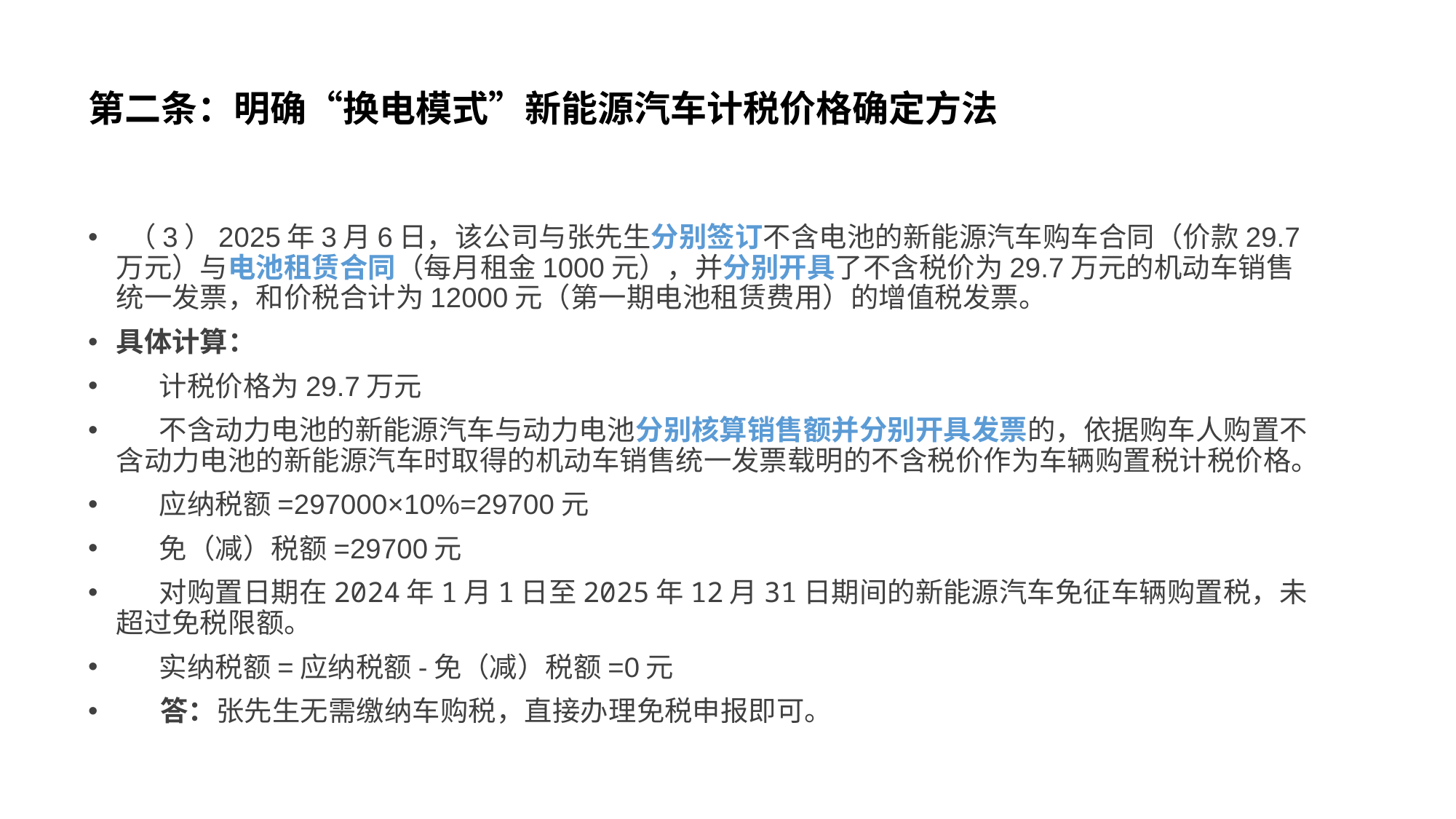

# 第二条：明确“换电模式”新能源汽车计税价格确定方法
 （3）2025年3月6日，该公司与张先生分别签订不含电池的新能源汽车购车合同（价款29.7万元）与电池租赁合同（每月租金1000元），并分别开具了不含税价为29.7万元的机动车销售统一发票，和价税合计为12000元（第一期电池租赁费用）的增值税发票。
具体计算：
      计税价格为29.7万元
      不含动力电池的新能源汽车与动力电池分别核算销售额并分别开具发票的，依据购车人购置不含动力电池的新能源汽车时取得的机动车销售统一发票载明的不含税价作为车辆购置税计税价格。
      应纳税额=297000×10%=29700元
      免（减）税额=29700元
      对购置日期在2024年1月1日至2025年12月31日期间的新能源汽车免征车辆购置税，未超过免税限额。
      实纳税额=应纳税额-免（减）税额=0元
      答：张先生无需缴纳车购税，直接办理免税申报即可。